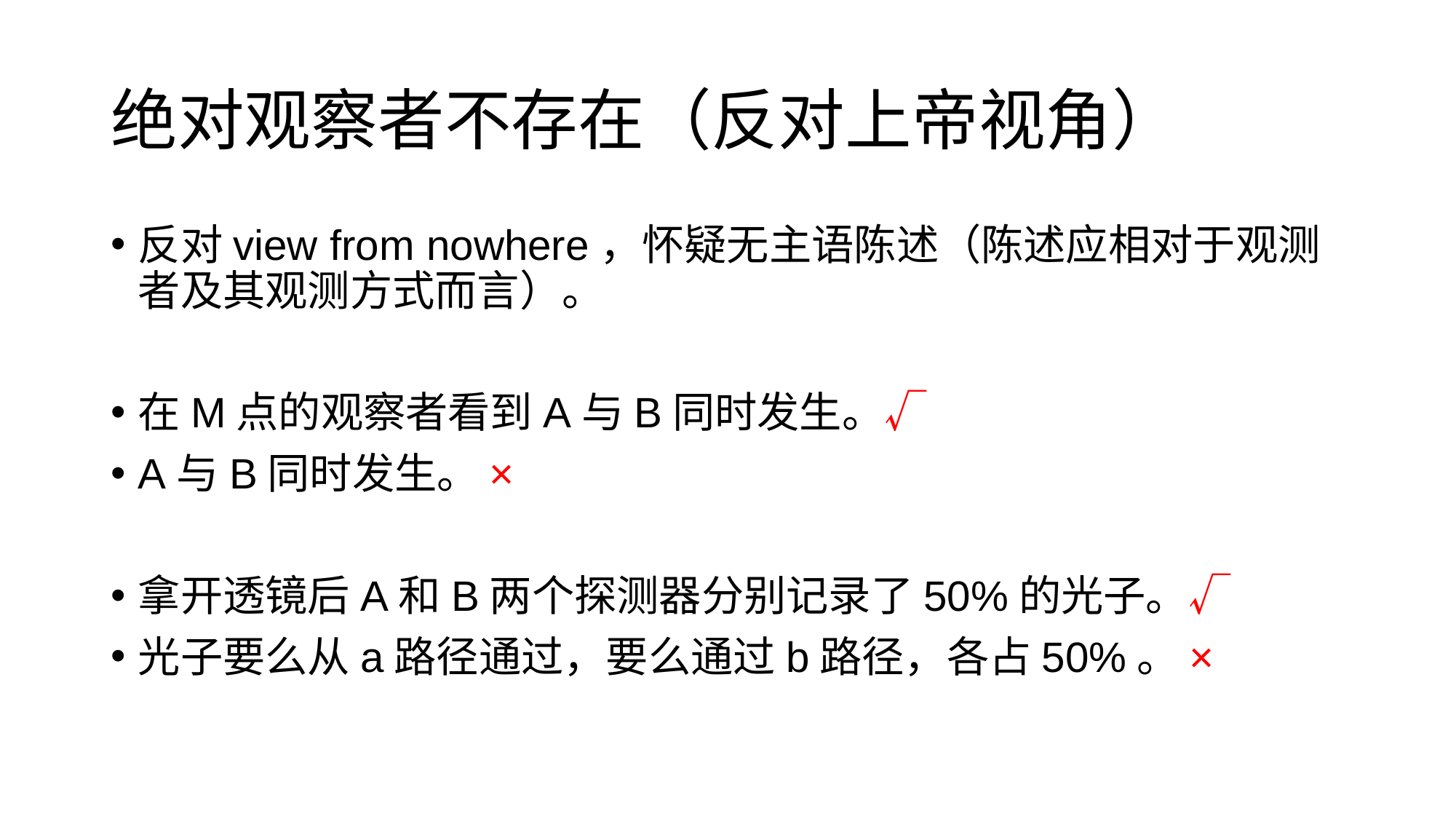

# 绝对观察者不存在（反对上帝视角）
反对view from nowhere，怀疑无主语陈述（陈述应相对于观测者及其观测方式而言）。

在M点的观察者看到A与B同时发生。√
A与B同时发生。×

拿开透镜后A和B两个探测器分别记录了50%的光子。√
光子要么从a路径通过，要么通过b路径，各占50%。×